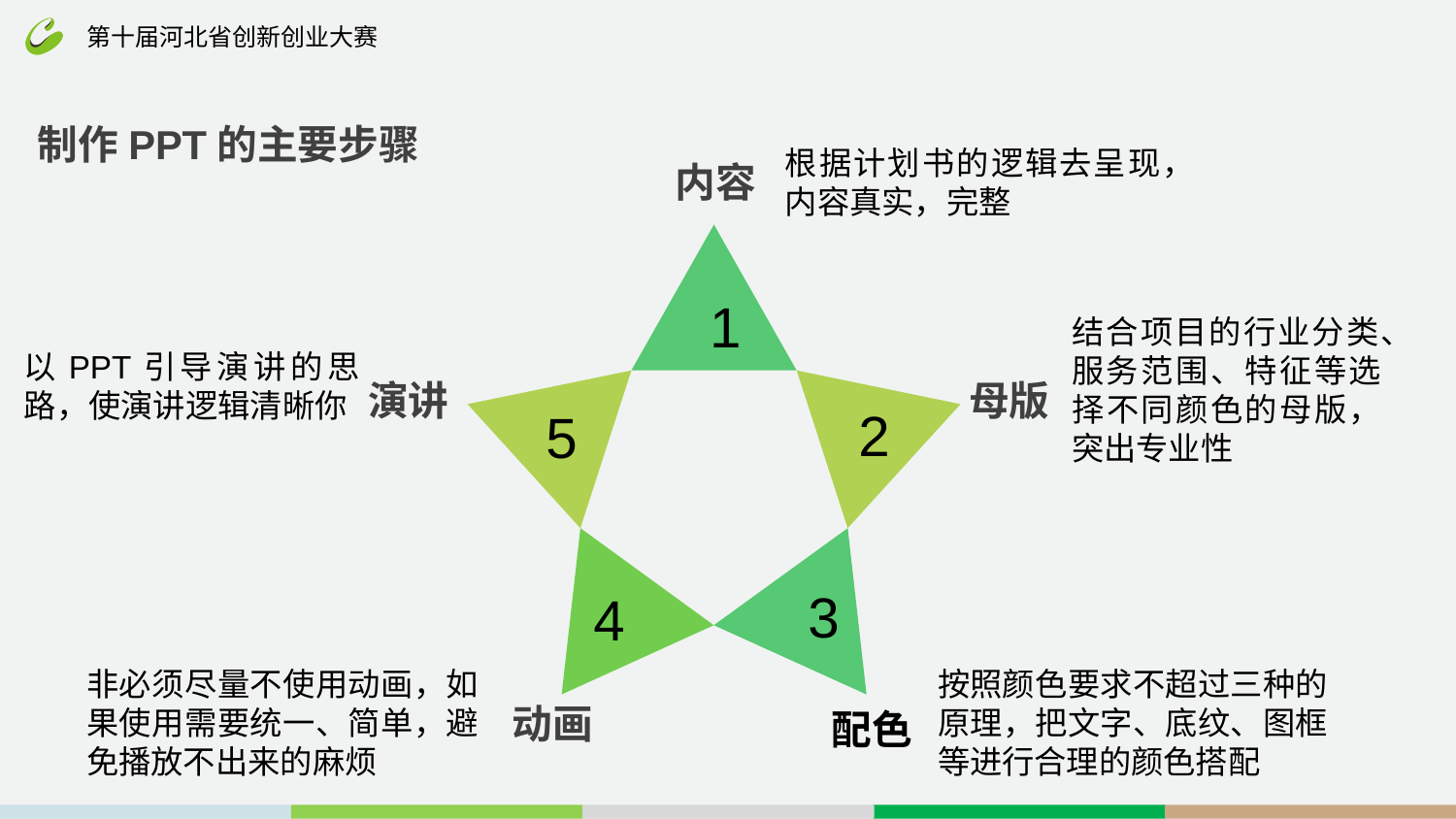

制作PPT的主要步骤
根据计划书的逻辑去呈现，内容真实，完整
内容

1
结合项目的行业分类、服务范围、特征等选择不同颜色的母版，突出专业性
以PPT引导演讲的思路，使演讲逻辑清晰你

演讲
母版
2
5

3
4
按照颜色要求不超过三种的原理，把文字、底纹、图框等进行合理的颜色搭配
非必须尽量不使用动画，如果使用需要统一、简单，避免播放不出来的麻烦
动画
配色